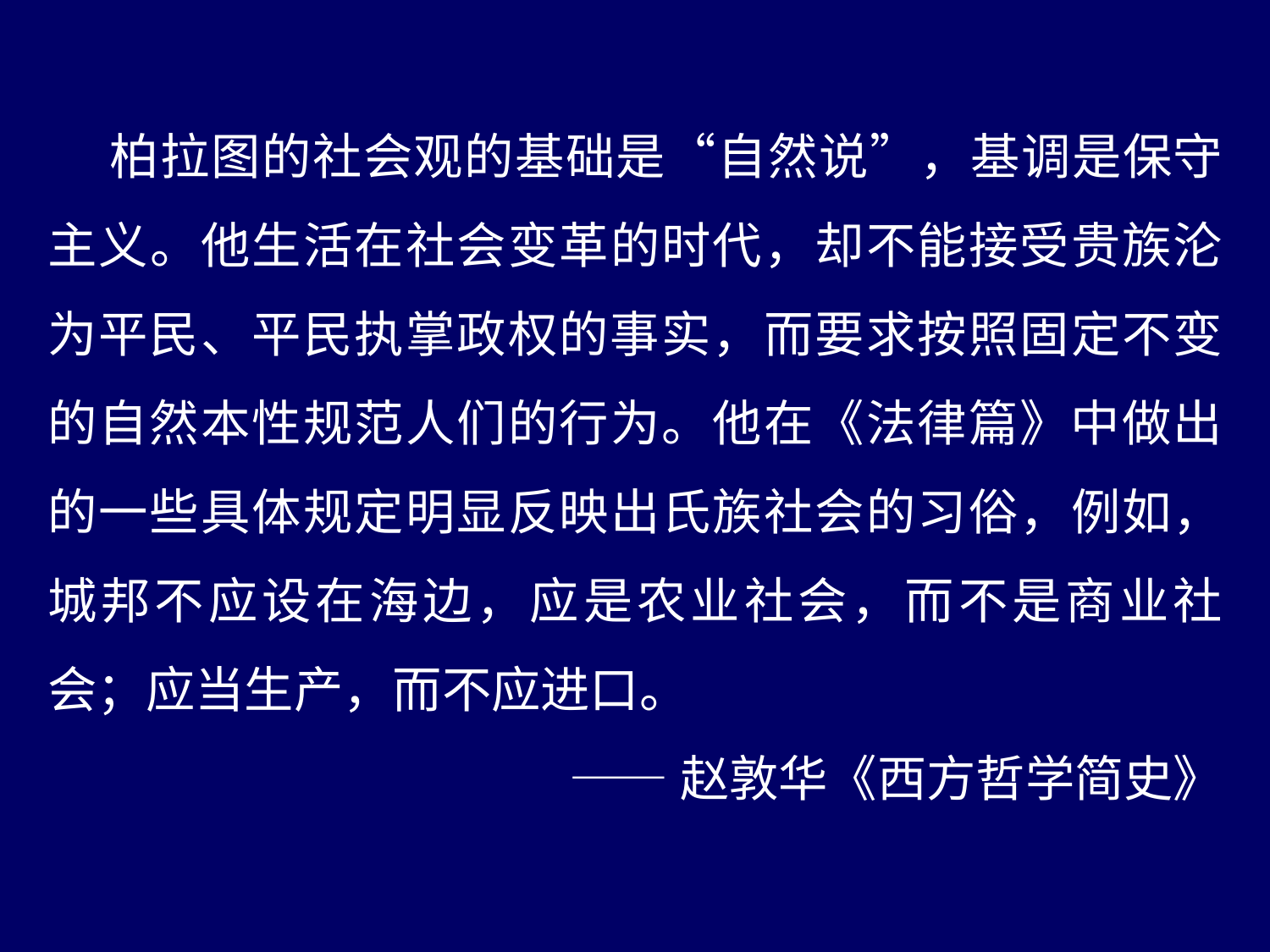

柏拉图的社会观的基础是“自然说”，基调是保守主义。他生活在社会变革的时代，却不能接受贵族沦为平民、平民执掌政权的事实，而要求按照固定不变的自然本性规范人们的行为。他在《法律篇》中做出的一些具体规定明显反映出氏族社会的习俗，例如，城邦不应设在海边，应是农业社会，而不是商业社会；应当生产，而不应进口。
——赵敦华《西方哲学简史》